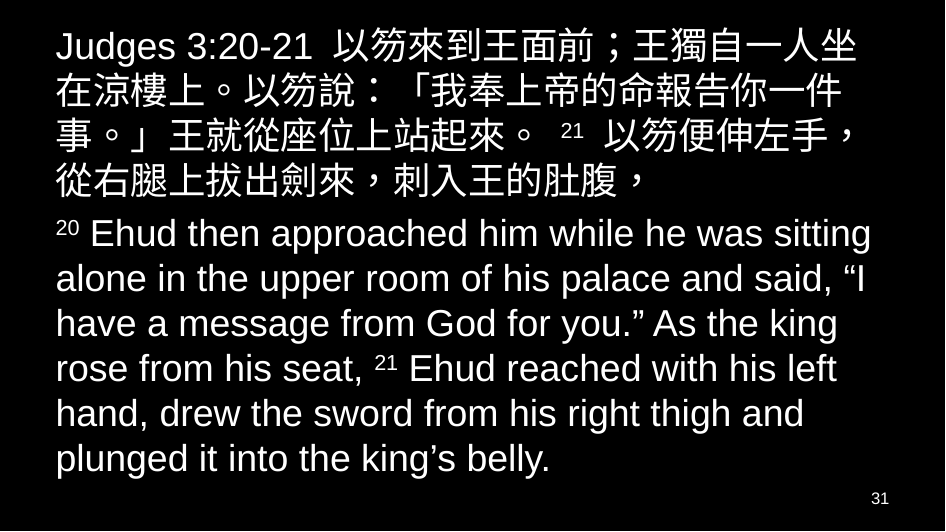

Judges 3:20-21 以笏來到王面前；王獨自一人坐在涼樓上。以笏說：「我奉上帝的命報告你一件事。」王就從座位上站起來。 21 以笏便伸左手，從右腿上拔出劍來，刺入王的肚腹，
20 Ehud then approached him while he was sitting alone in the upper room of his palace and said, “I have a message from God for you.” As the king rose from his seat, 21 Ehud reached with his left hand, drew the sword from his right thigh and plunged it into the king’s belly.

31